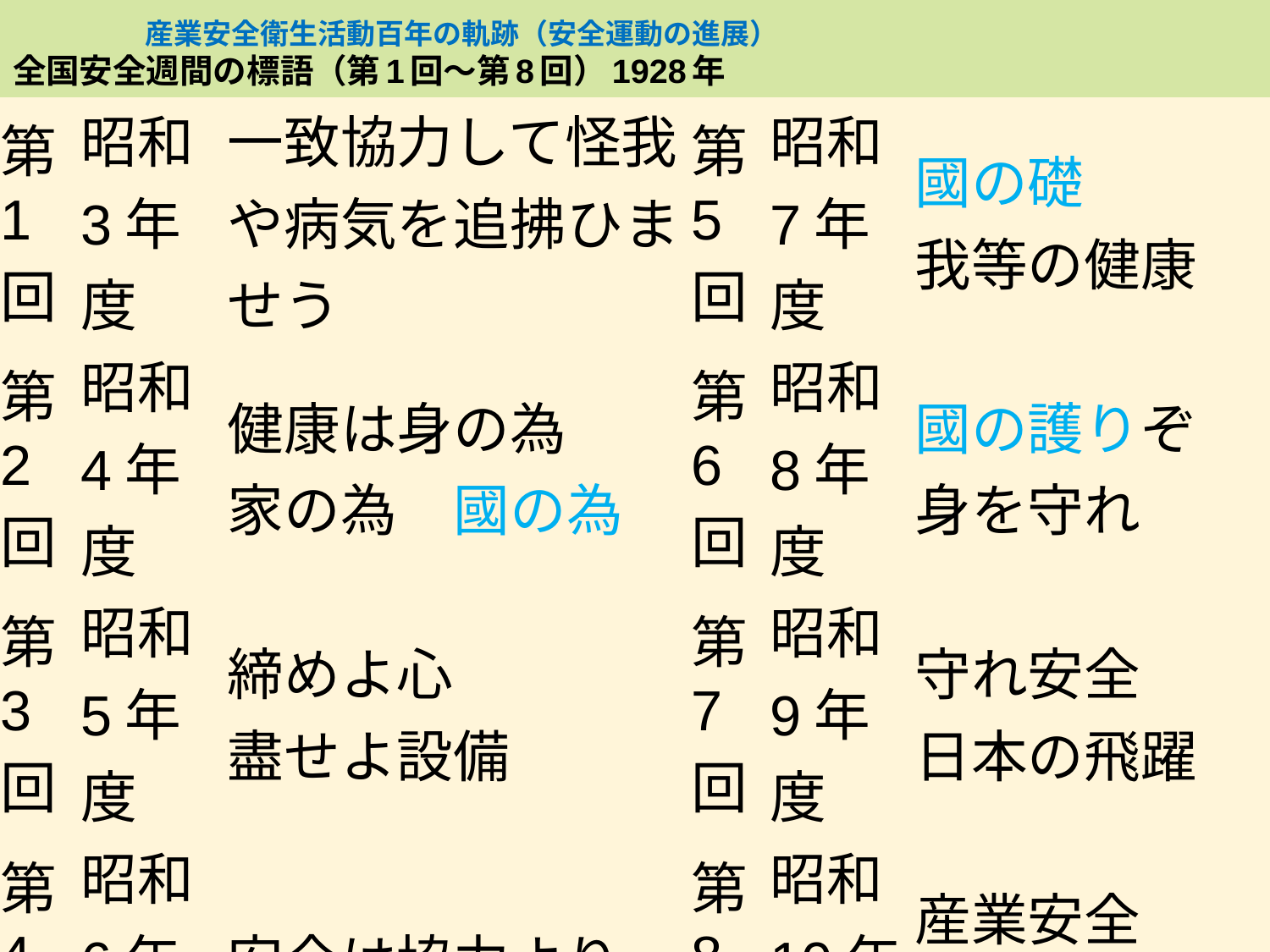

# 産業安全衛生活動百年の軌跡（安全運動の進展）　 全国安全週間の標語（第1回～第8回）1928年
| 第1回 | 昭和3年度 | 一致協力して怪我や病気を追拂ひませう | 第5回 | 昭和7年度 | 國の礎　 我等の健康 |
| --- | --- | --- | --- | --- | --- |
| 第2回 | 昭和4年度 | 健康は身の為　 家の為　國の為 | 第6回 | 昭和8年度 | 國の護りぞ　 身を守れ |
| 第3回 | 昭和5年度 | 締めよ心　 盡せよ設備 | 第7回 | 昭和9年度 | 守れ安全　 日本の飛躍 |
| 第4回 | 昭和6年度 | 安全は協力より | 第8回 | 昭和10年度 | 産業安全　 祖國の守護 |